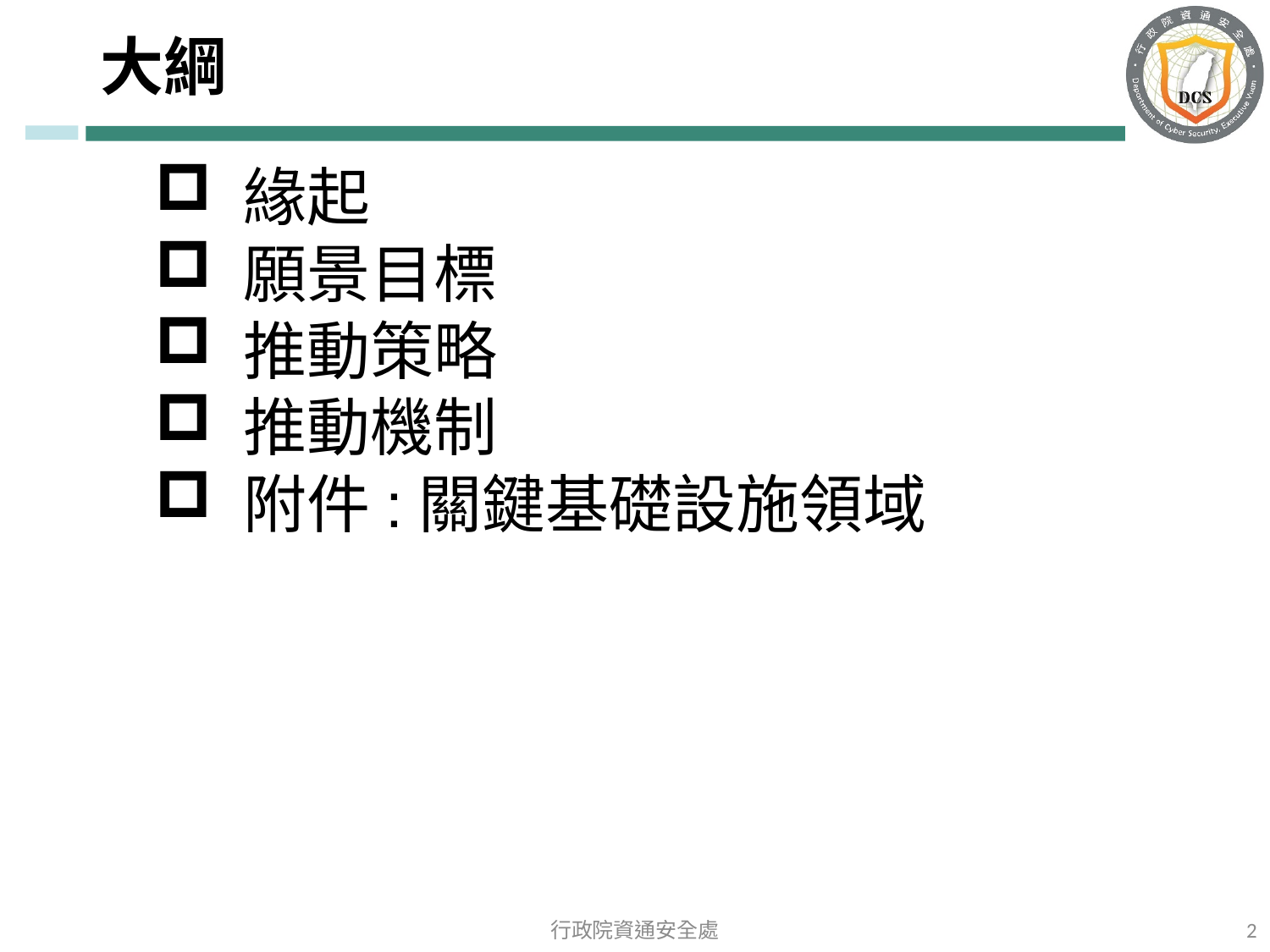

# 大綱
 緣起
 願景目標
 推動策略
 推動機制
 附件:關鍵基礎設施領域

2
行政院資通安全處